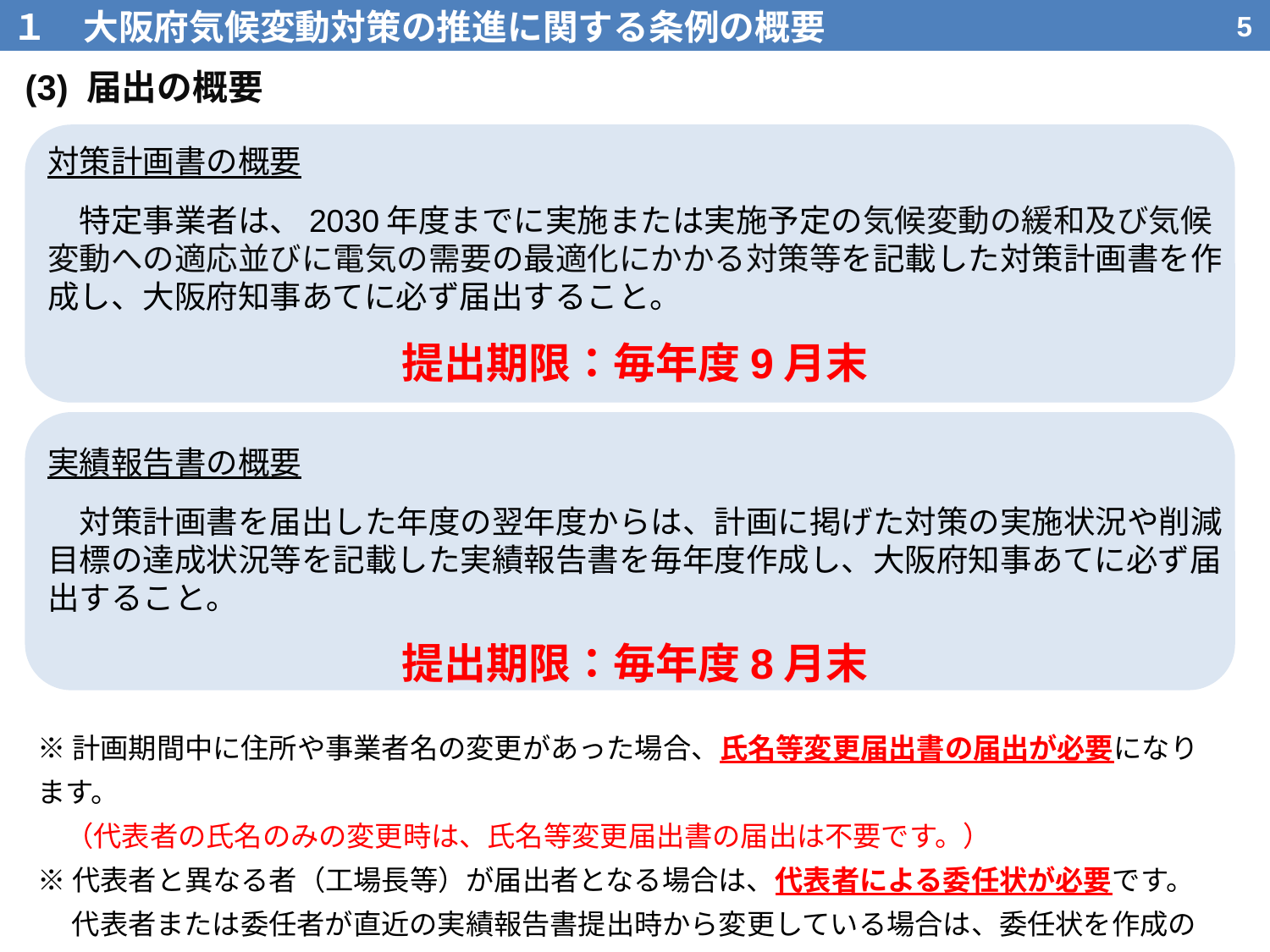

１　大阪府気候変動対策の推進に関する条例の概要
5
 (3) 届出の概要

対策計画書の概要
　特定事業者は、2030年度までに実施または実施予定の気候変動の緩和及び気候変動への適応並びに電気の需要の最適化にかかる対策等を記載した対策計画書を作成し、大阪府知事あてに必ず届出すること。
提出期限：毎年度9月末

実績報告書の概要
　対策計画書を届出した年度の翌年度からは、計画に掲げた対策の実施状況や削減目標の達成状況等を記載した実績報告書を毎年度作成し、大阪府知事あてに必ず届出すること。
提出期限：毎年度8月末
※計画期間中に住所や事業者名の変更があった場合、氏名等変更届出書の届出が必要になります。
　（代表者の氏名のみの変更時は、氏名等変更届出書の届出は不要です。）
※代表者と異なる者（工場長等）が届出者となる場合は、代表者による委任状が必要です。
　 代表者または委任者が直近の実績報告書提出時から変更している場合は、委任状を作成のうえ、
　 実績報告書と併せてご提出ください。